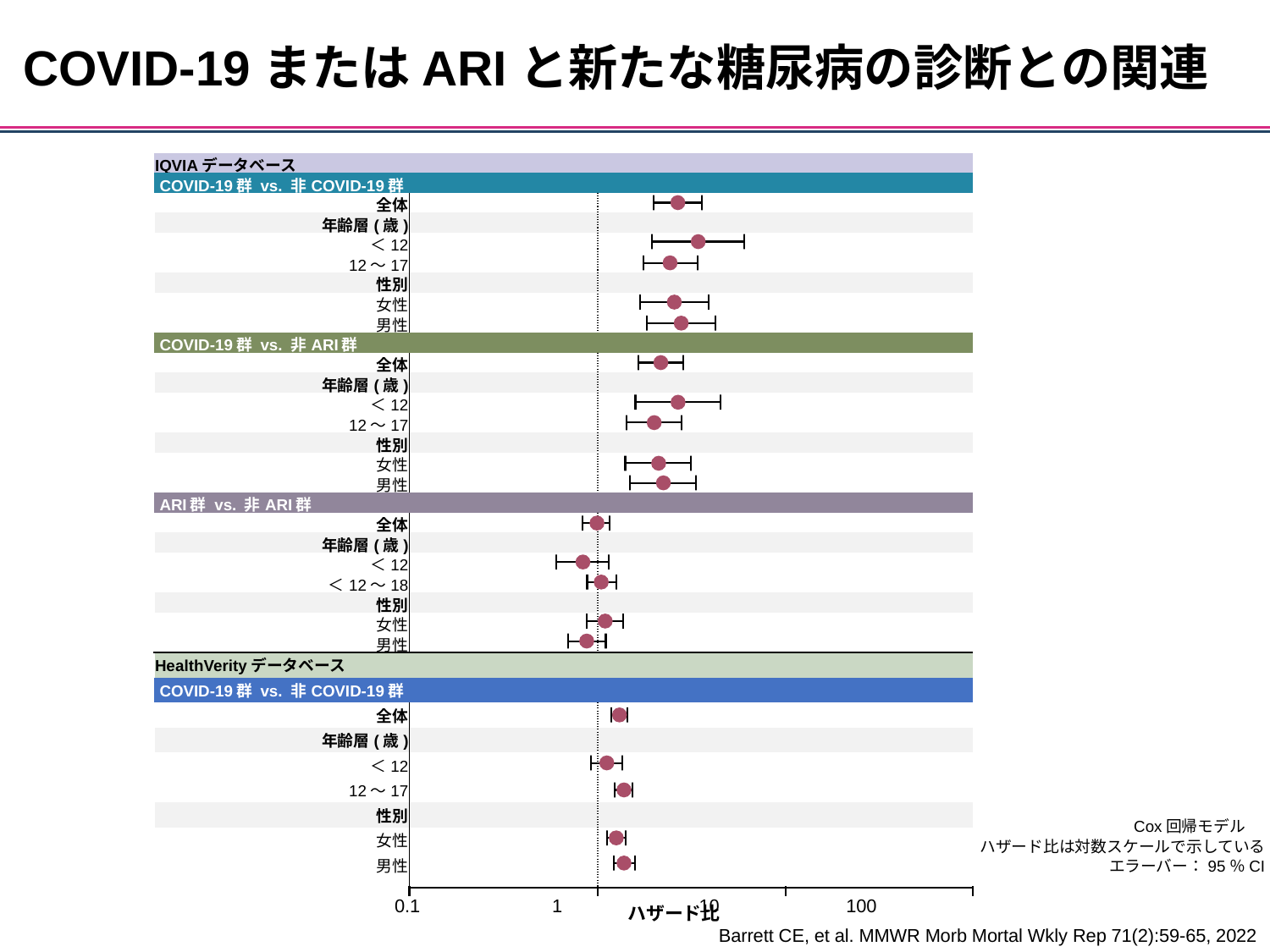

COVID-19またはARIと新たな糖尿病の診断との関連
| IQVIAデータベース |  |  |
| --- | --- | --- |
| COVID-19群 vs. 非COVID-19群 |  |  |
| 全体 |  |  |
| 年齢層(歳) |  |  |
| ＜12 |  |  |
| 12～17 |  |  |
| 性別 |  |  |
| 女性 |  |  |
| 男性 |  |  |
| COVID-19群 vs. 非ARI群 |  |  |
| 全体 |  |  |
| 年齢層(歳) |  |  |
| ＜12 |  |  |
| 12～17 |  |  |
| 性別 |  |  |
| 女性 |  |  |
| 男性 |  |  |
| ARI群 vs. 非ARI群 |  |  |
| 全体 |  |  |
| 年齢層(歳) |  |  |
| ＜12 |  |  |
| ＜12～18 |  |  |
| 性別 |  |  |
| 女性 |  |  |
| 男性 |  |  |
| HealthVerityデータベース |  |  |
| COVID-19群 vs. 非COVID-19群 |  |  |
| 全体 |  |  |
| 年齢層(歳) |  |  |
| ＜12 |  |  |
| 12～17 |  |  |
| 性別 |  |  |
| 女性 |  |  |
| 男性 |  |  |
|  |  |  |

Cox回帰モデル

ハザード比は対数スケールで示している
エラーバー：95％CI

0.1                          1                           10                         100
ハザード比
Barrett CE, et al. MMWR Morb Mortal Wkly Rep 71(2):59-65, 2022